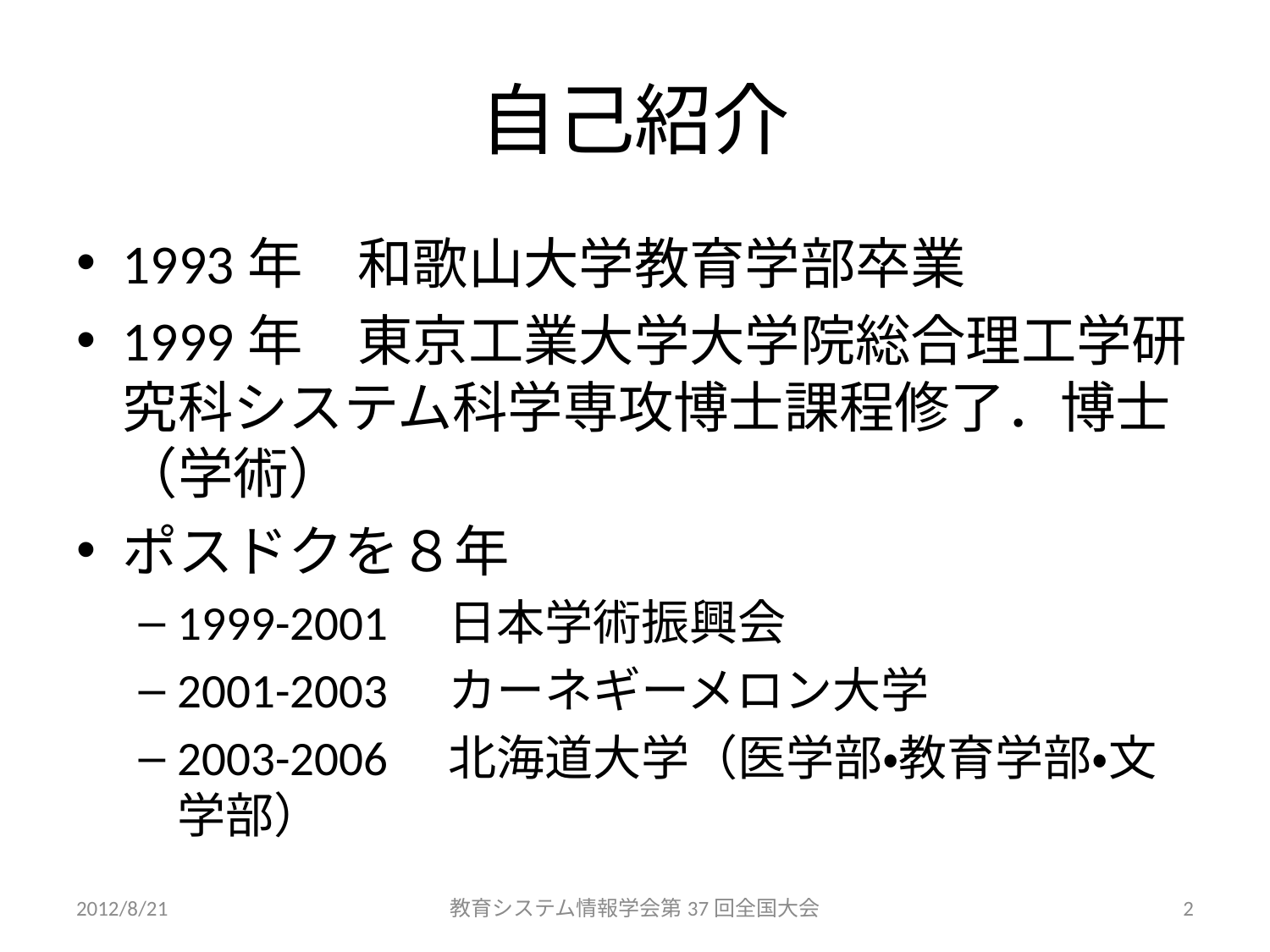

# 自己紹介
1993年　和歌山大学教育学部卒業
1999年　東京工業大学大学院総合理工学研究科システム科学専攻博士課程修了．博士（学術）
ポスドクを８年
1999-2001　日本学術振興会
2001-2003　カーネギーメロン大学
2003-2006　北海道大学（医学部・教育学部・文学部）
2012/8/21
教育システム情報学会第37回全国大会
2